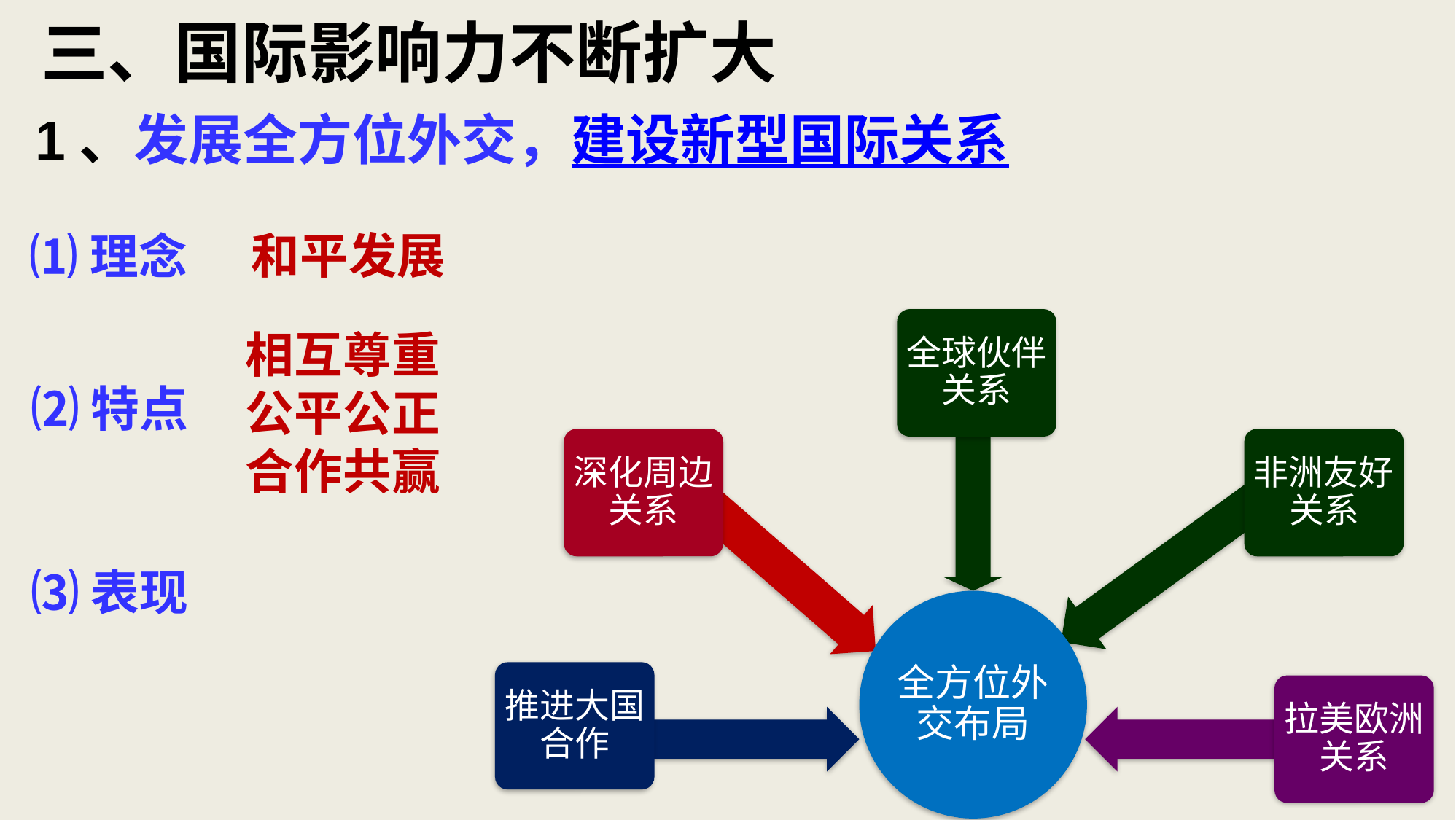

三、国际影响力不断扩大
1、发展全方位外交，建设新型国际关系
和平发展
⑴理念

全球伙伴关系

深化周边关系

非洲友好关系

全方位外交布局

推进大国合作

拉美欧洲关系

相互尊重
公平公正
合作共赢
⑵特点
⑶表现